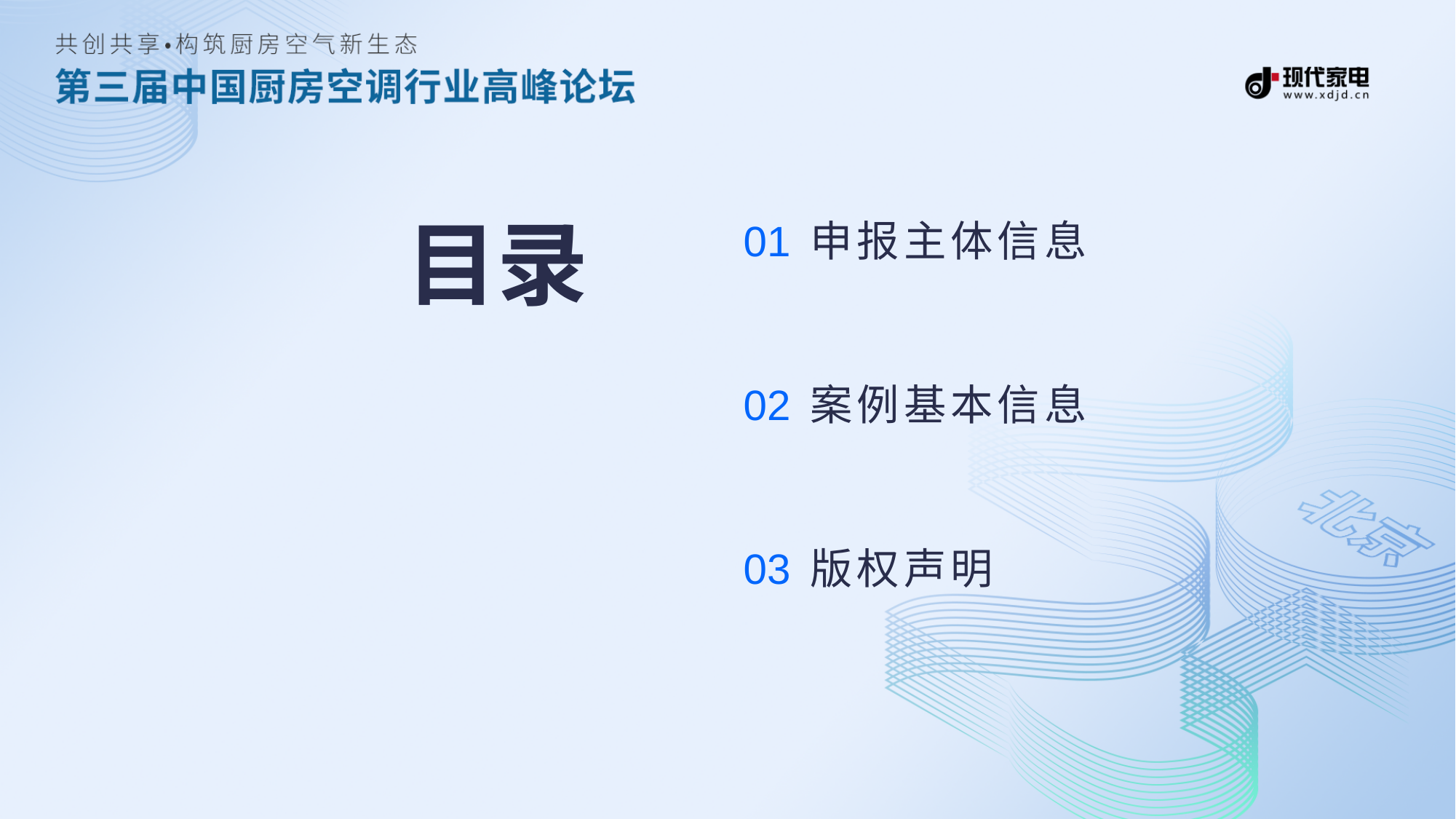

# 目录
01
申报主体信息
02
案例基本信息
03
版权声明